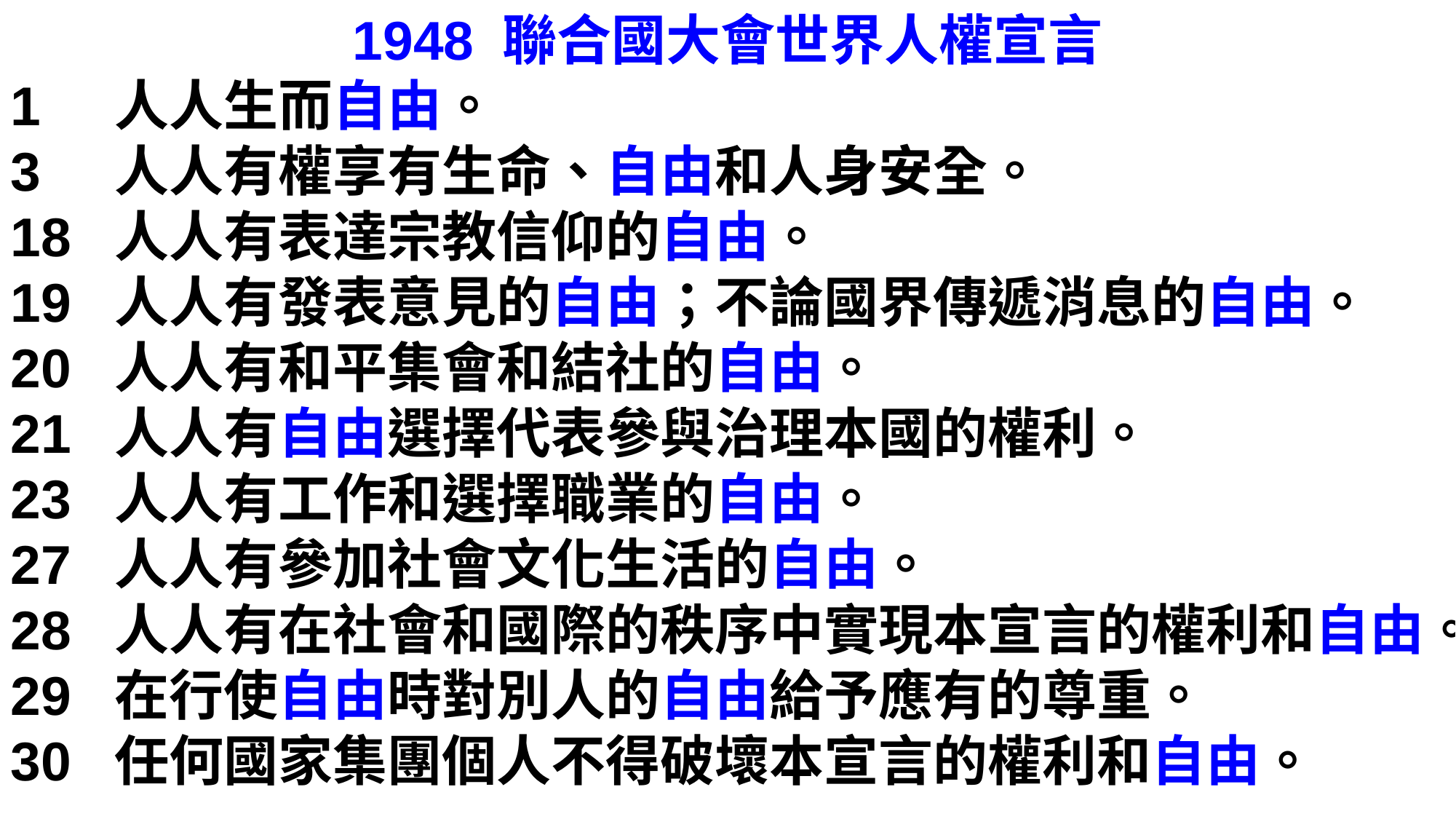

1948 聯合國大會世界人權宣言
1    人人生而自由。
3    人人有權享有生命、自由和人身安全。
18  人人有表達宗教信仰的自由。
19  人人有發表意見的自由；不論國界傳遞消息的自由。
20  人人有和平集會和結社的自由。
21  人人有自由選擇代表參與治理本國的權利。
23  人人有工作和選擇職業的自由。
27  人人有參加社會文化生活的自由。
28  人人有在社會和國際的秩序中實現本宣言的權利和自由。
29  在行使自由時對別人的自由給予應有的尊重。
30  任何國家集團個人不得破壞本宣言的權利和自由。